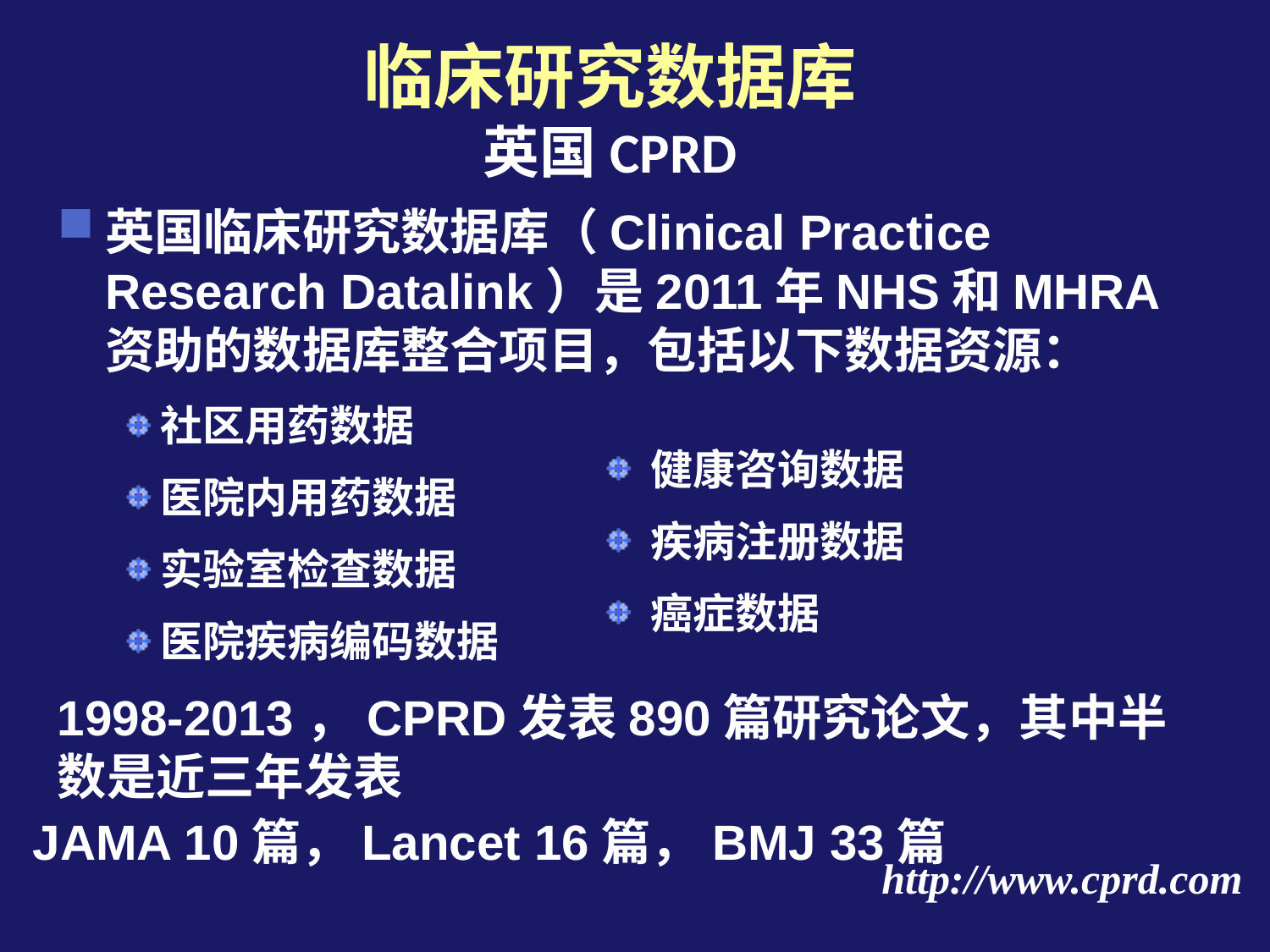

# 临床研究数据库 英国CPRD
英国临床研究数据库（Clinical Practice Research Datalink）是2011年NHS和MHRA资助的数据库整合项目，包括以下数据资源：
社区用药数据
医院内用药数据
实验室检查数据
医院疾病编码数据
 健康咨询数据
 疾病注册数据
 癌症数据
1998-2013，CPRD发表890篇研究论文，其中半数是近三年发表
JAMA 10篇，Lancet 16篇，BMJ 33篇
http://www.cprd.com